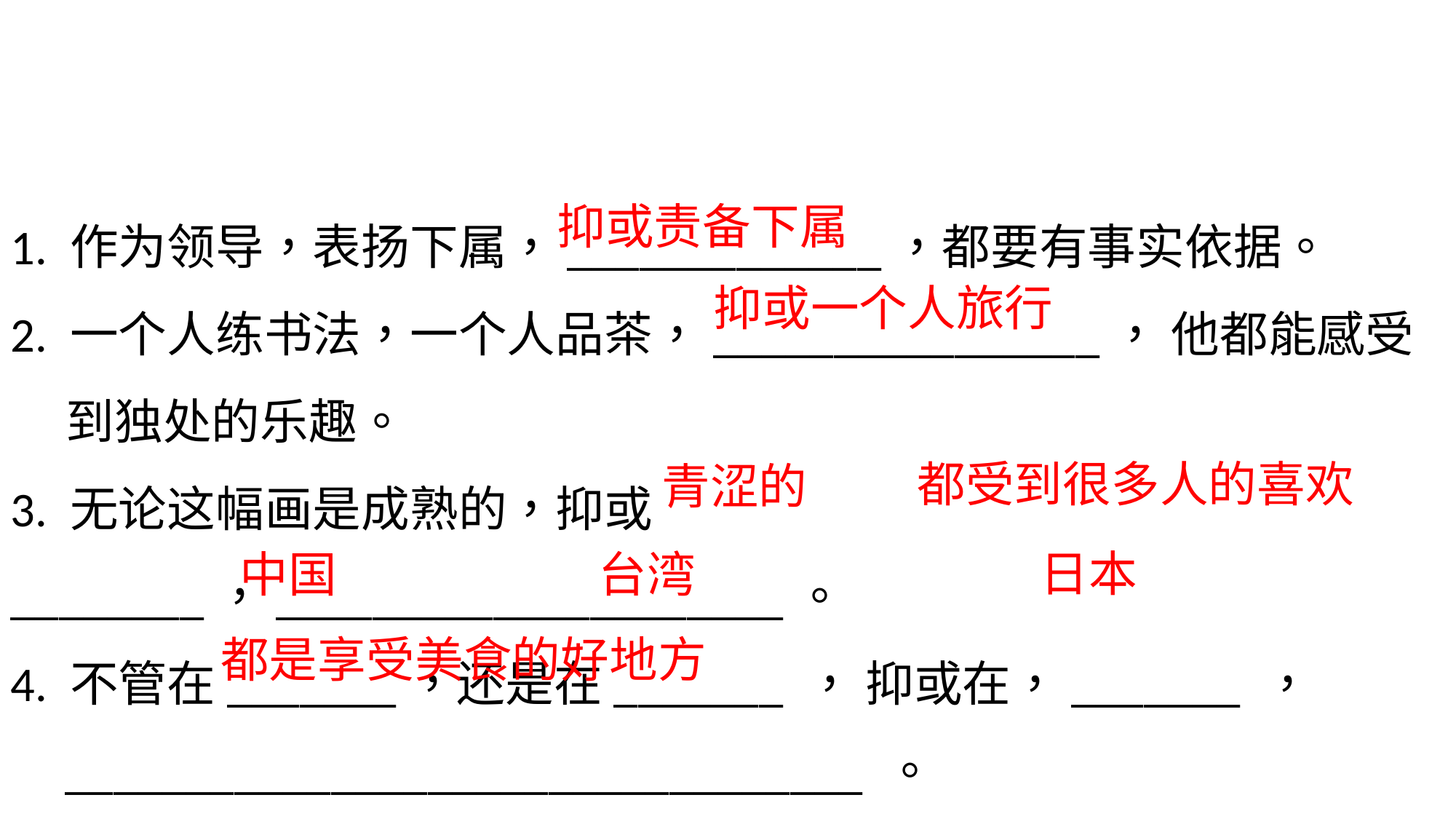

1. 作为领导，表扬下属，_____________，都要有事实依据。
2. 一个人练书法，一个人品茶，________________， 他都能感受
    到独处的乐趣。
3. 无论这幅画是成熟的，抑或________，_____________________。
4. 不管在_______，还是在_______ ， 抑或在，_______ ，
     _________________________________ 。
抑或责备下属
抑或一个人旅行
都受到很多人的喜欢
青涩的
日本
中国
台湾
都是享受美食的好地方